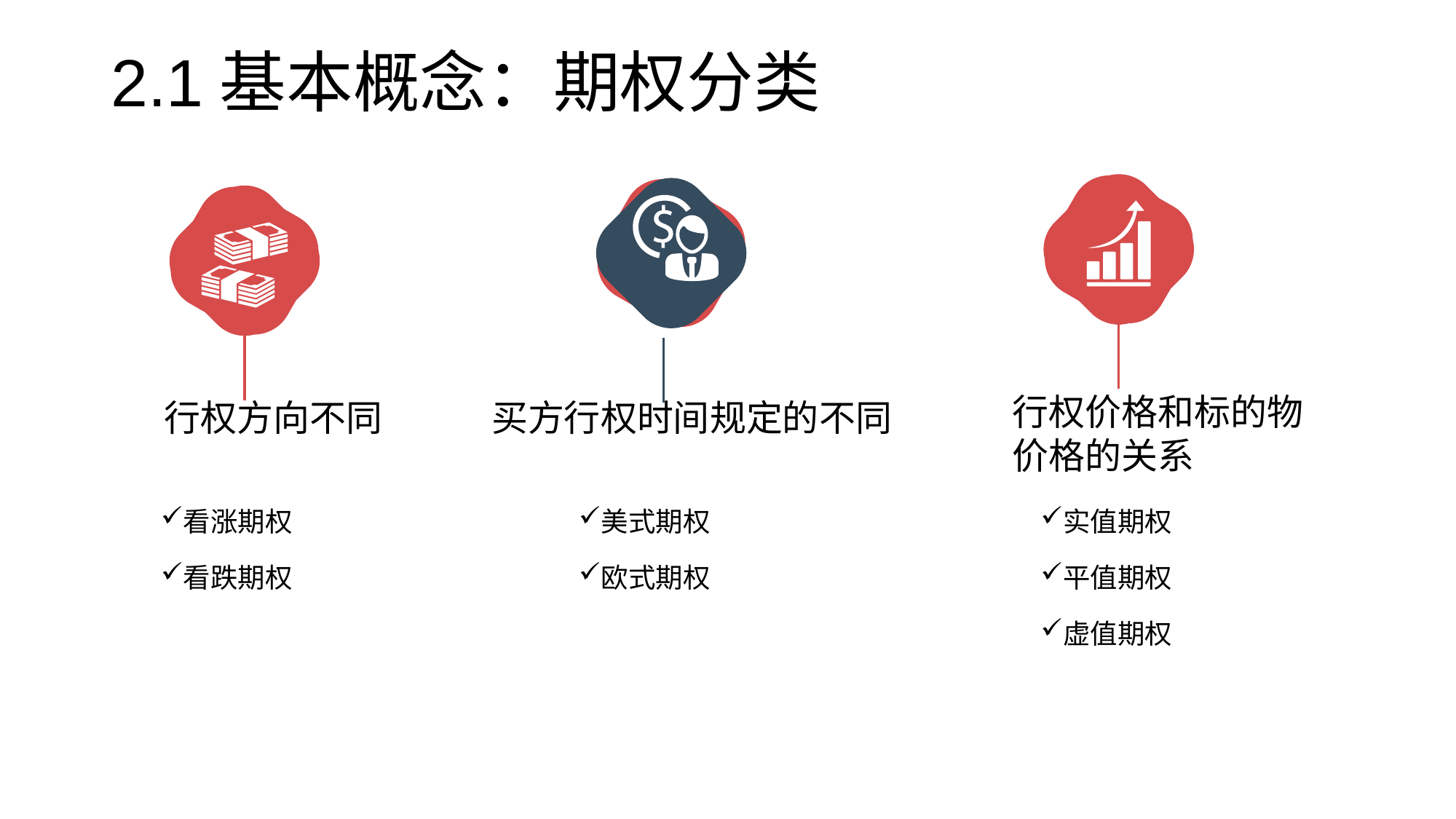

# 2.1基本概念：期权分类

行权价格和标的物价格的关系
行权方向不同
买方行权时间规定的不同
看涨期权
看跌期权
美式期权
欧式期权
实值期权
平值期权
虚值期权